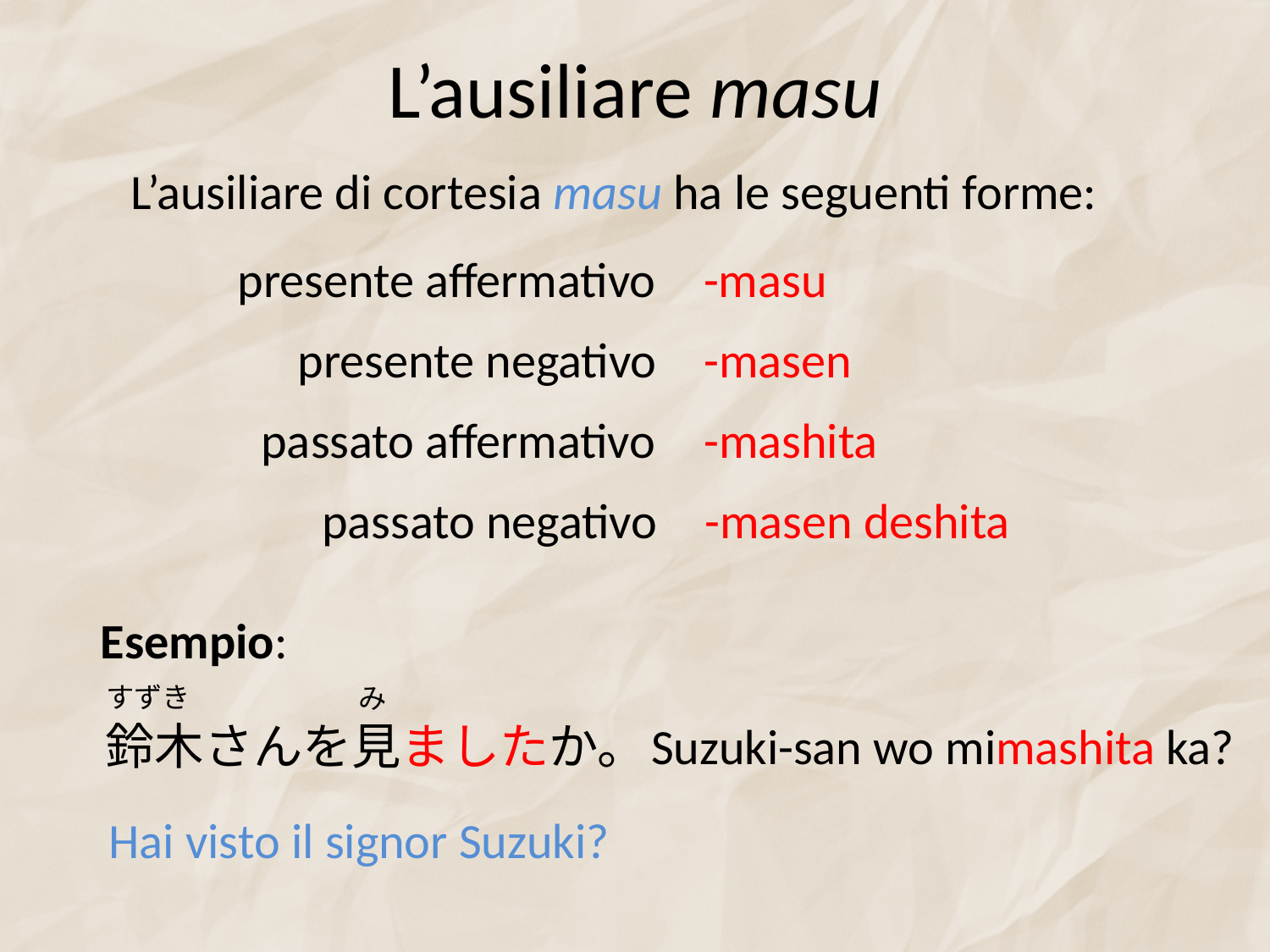

# L’ausiliare masu
L’ausiliare di cortesia masu ha le seguenti forme:
presente affermativo
-masu
presente negativo
-masen
passato affermativo
-mashita
passato negativo
-masen deshita
Esempio:
すずき
み
鈴木さんを見ましたか。
Suzuki-san wo mimashita ka?
Hai visto il signor Suzuki?